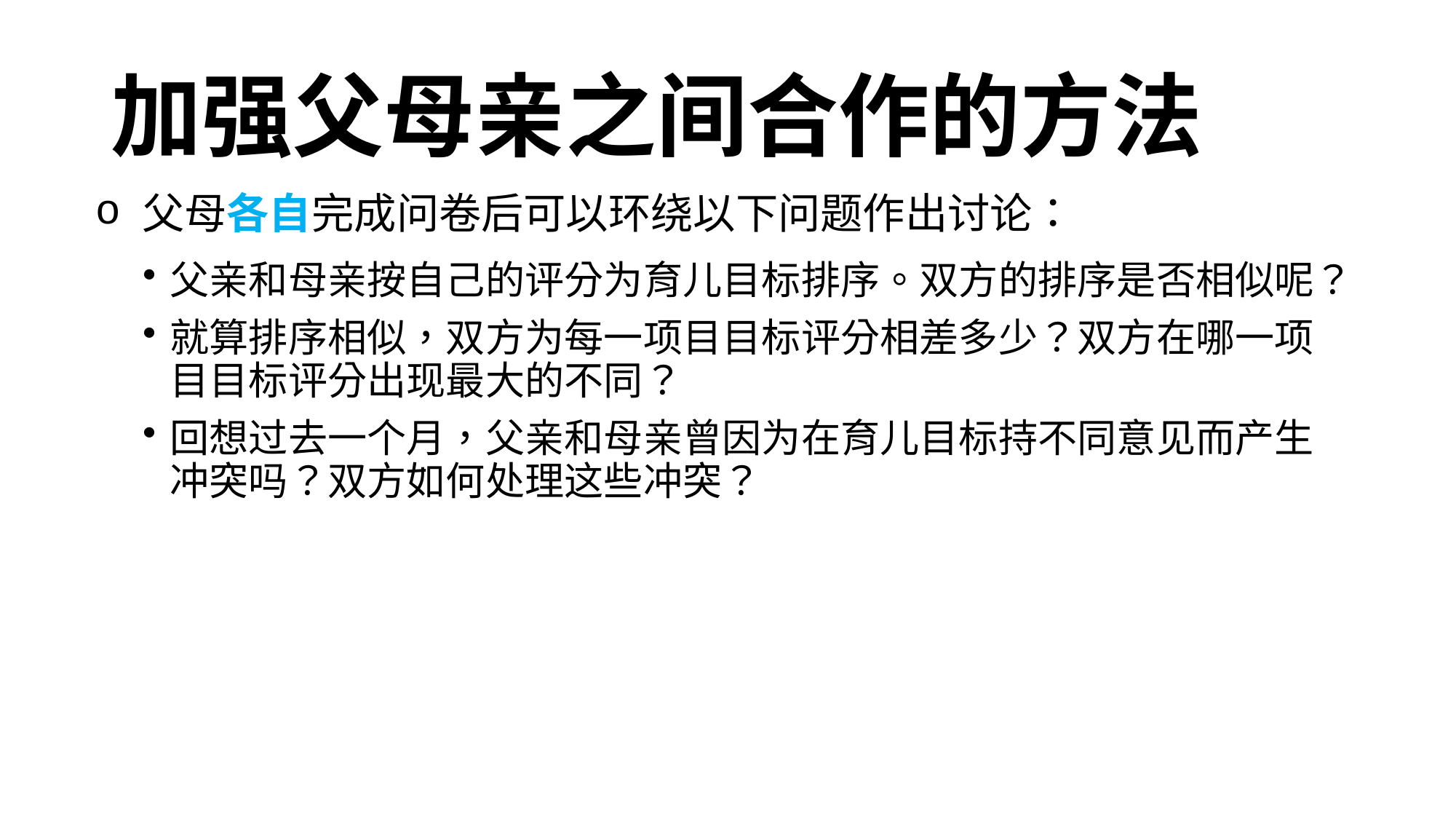

# 加强父母亲之间合作的方法
 父母各自完成问卷后可以环绕以下问题作出讨论：
父亲和母亲按自己的评分为育儿目标排序。双方的排序是否相似呢？
就算排序相似，双方为每一项目目标评分相差多少？双方在哪一项目目标评分出现最大的不同？
回想过去一个月，父亲和母亲曾因为在育儿目标持不同意见而产生冲突吗？双方如何处理这些冲突？